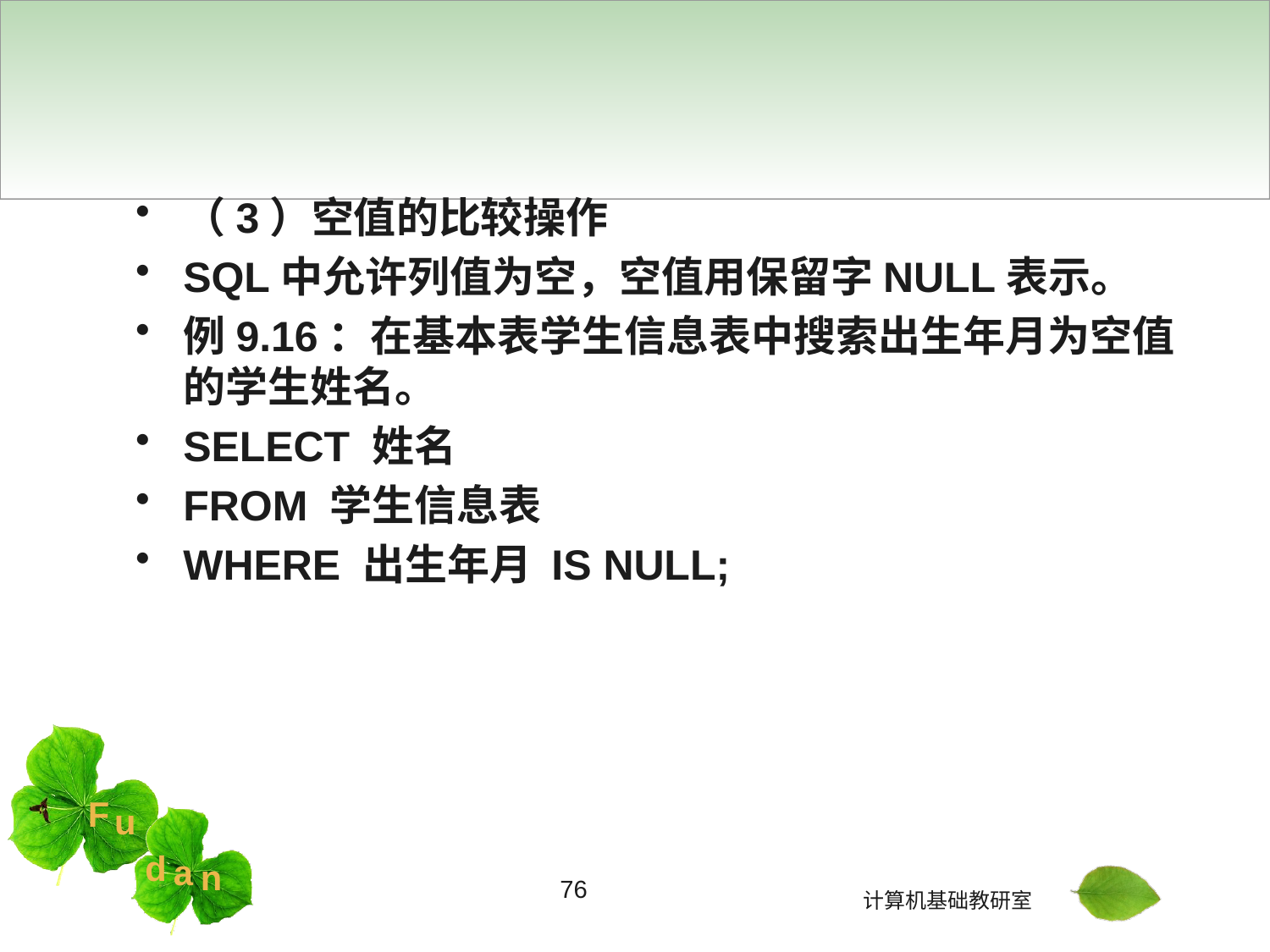

#
（3）空值的比较操作
SQL中允许列值为空，空值用保留字NULL表示。
例9.16：在基本表学生信息表中搜索出生年月为空值的学生姓名。
SELECT 姓名
FROM 学生信息表
WHERE 出生年月 IS NULL;

76